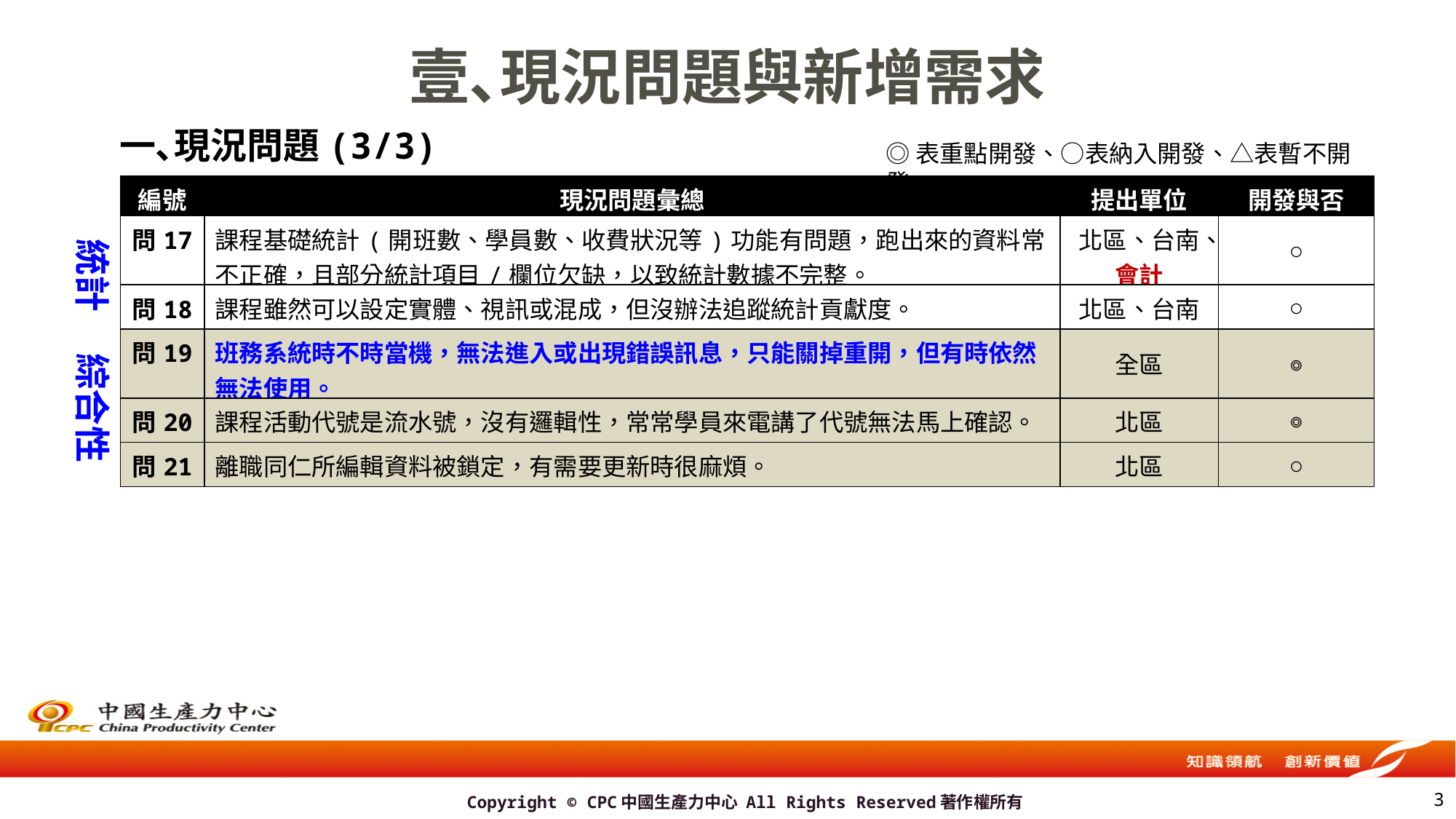

# 壹､現況問題與新增需求
一､現況問題(3/3)
◎表重點開發、○表納入開發、△表暫不開發
| 編號 | 現況問題彙總 | 提出單位 | 開發與否 |
| --- | --- | --- | --- |
| 問17 | 課程基礎統計(開班數、學員數、收費狀況等)功能有問題，跑出來的資料常不正確，且部分統計項目/欄位欠缺，以致統計數據不完整。 | 北區、台南、會計 | ○ |
| 問18 | 課程雖然可以設定實體、視訊或混成，但沒辦法追蹤統計貢獻度。 | 北區、台南 | ○ |
| 問19 | 班務系統時不時當機，無法進入或出現錯誤訊息，只能關掉重開，但有時依然無法使用。 | 全區 | ◎ |
| 問20 | 課程活動代號是流水號，沒有邏輯性，常常學員來電講了代號無法馬上確認。 | 北區 | ◎ |
| 問21 | 離職同仁所編輯資料被鎖定，有需要更新時很麻煩。 | 北區 | ○ |
統計
綜合性
3